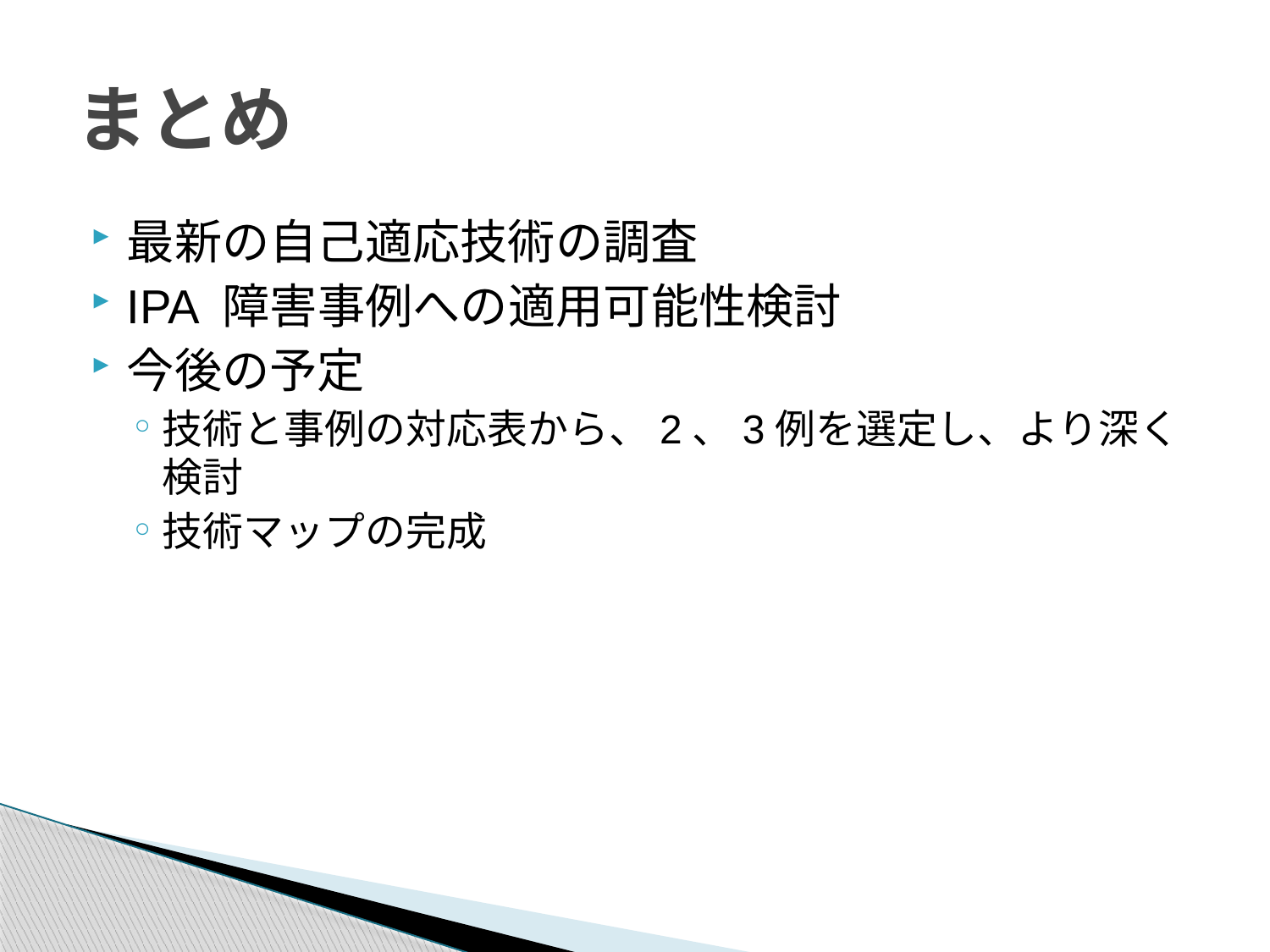

# まとめ
最新の自己適応技術の調査
IPA 障害事例への適用可能性検討
今後の予定
技術と事例の対応表から、2、3例を選定し、より深く検討
技術マップの完成